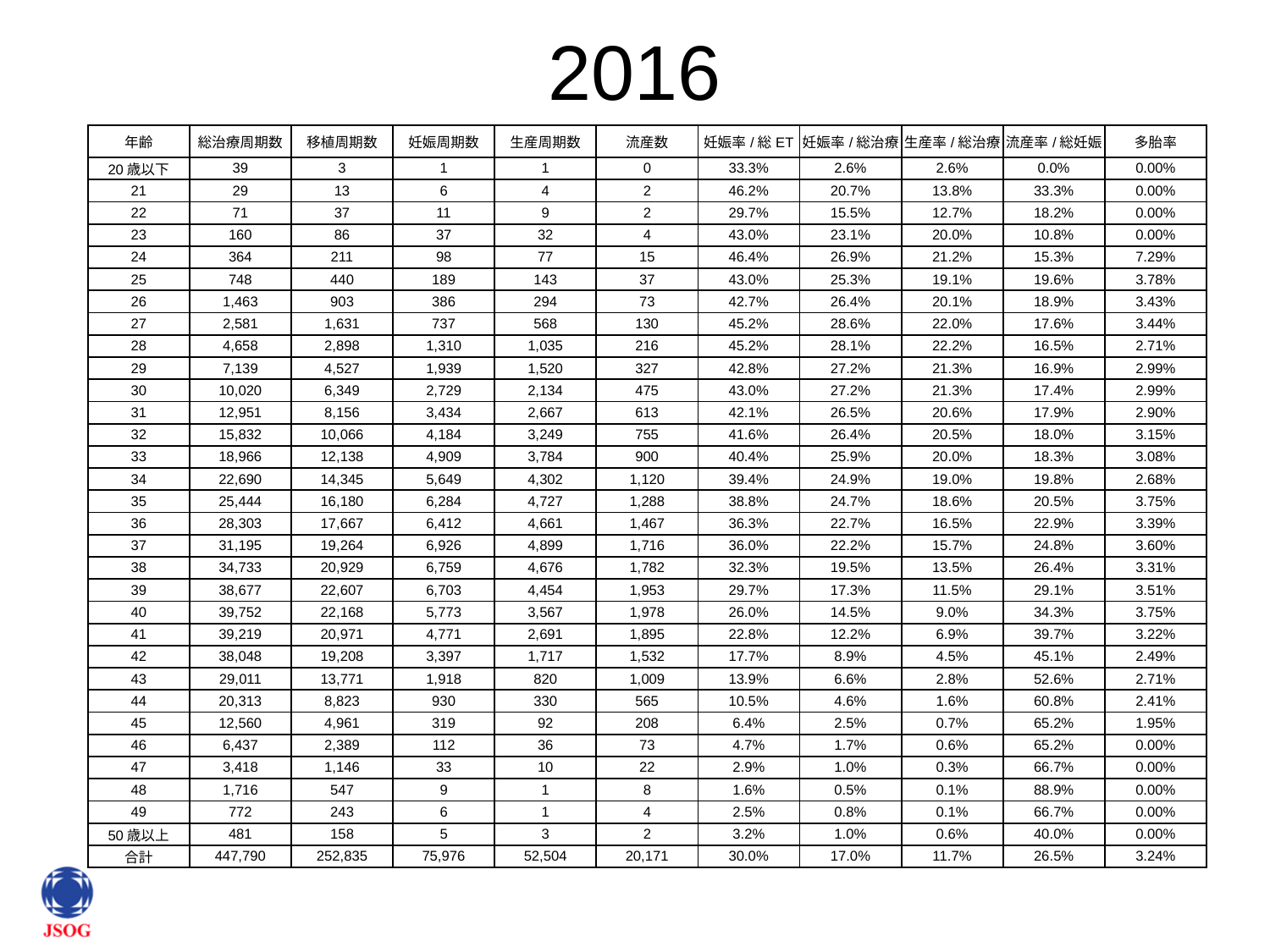

# 2016
| 年齢 | 総治療周期数 | 移植周期数 | 妊娠周期数 | 生産周期数 | 流産数 | 妊娠率/総ET | 妊娠率/総治療 | 生産率/総治療 | 流産率/総妊娠 | 多胎率 |
| --- | --- | --- | --- | --- | --- | --- | --- | --- | --- | --- |
| 20歳以下 | 39 | 3 | 1 | 1 | 0 | 33.3% | 2.6% | 2.6% | 0.0% | 0.00% |
| 21 | 29 | 13 | 6 | 4 | 2 | 46.2% | 20.7% | 13.8% | 33.3% | 0.00% |
| 22 | 71 | 37 | 11 | 9 | 2 | 29.7% | 15.5% | 12.7% | 18.2% | 0.00% |
| 23 | 160 | 86 | 37 | 32 | 4 | 43.0% | 23.1% | 20.0% | 10.8% | 0.00% |
| 24 | 364 | 211 | 98 | 77 | 15 | 46.4% | 26.9% | 21.2% | 15.3% | 7.29% |
| 25 | 748 | 440 | 189 | 143 | 37 | 43.0% | 25.3% | 19.1% | 19.6% | 3.78% |
| 26 | 1,463 | 903 | 386 | 294 | 73 | 42.7% | 26.4% | 20.1% | 18.9% | 3.43% |
| 27 | 2,581 | 1,631 | 737 | 568 | 130 | 45.2% | 28.6% | 22.0% | 17.6% | 3.44% |
| 28 | 4,658 | 2,898 | 1,310 | 1,035 | 216 | 45.2% | 28.1% | 22.2% | 16.5% | 2.71% |
| 29 | 7,139 | 4,527 | 1,939 | 1,520 | 327 | 42.8% | 27.2% | 21.3% | 16.9% | 2.99% |
| 30 | 10,020 | 6,349 | 2,729 | 2,134 | 475 | 43.0% | 27.2% | 21.3% | 17.4% | 2.99% |
| 31 | 12,951 | 8,156 | 3,434 | 2,667 | 613 | 42.1% | 26.5% | 20.6% | 17.9% | 2.90% |
| 32 | 15,832 | 10,066 | 4,184 | 3,249 | 755 | 41.6% | 26.4% | 20.5% | 18.0% | 3.15% |
| 33 | 18,966 | 12,138 | 4,909 | 3,784 | 900 | 40.4% | 25.9% | 20.0% | 18.3% | 3.08% |
| 34 | 22,690 | 14,345 | 5,649 | 4,302 | 1,120 | 39.4% | 24.9% | 19.0% | 19.8% | 2.68% |
| 35 | 25,444 | 16,180 | 6,284 | 4,727 | 1,288 | 38.8% | 24.7% | 18.6% | 20.5% | 3.75% |
| 36 | 28,303 | 17,667 | 6,412 | 4,661 | 1,467 | 36.3% | 22.7% | 16.5% | 22.9% | 3.39% |
| 37 | 31,195 | 19,264 | 6,926 | 4,899 | 1,716 | 36.0% | 22.2% | 15.7% | 24.8% | 3.60% |
| 38 | 34,733 | 20,929 | 6,759 | 4,676 | 1,782 | 32.3% | 19.5% | 13.5% | 26.4% | 3.31% |
| 39 | 38,677 | 22,607 | 6,703 | 4,454 | 1,953 | 29.7% | 17.3% | 11.5% | 29.1% | 3.51% |
| 40 | 39,752 | 22,168 | 5,773 | 3,567 | 1,978 | 26.0% | 14.5% | 9.0% | 34.3% | 3.75% |
| 41 | 39,219 | 20,971 | 4,771 | 2,691 | 1,895 | 22.8% | 12.2% | 6.9% | 39.7% | 3.22% |
| 42 | 38,048 | 19,208 | 3,397 | 1,717 | 1,532 | 17.7% | 8.9% | 4.5% | 45.1% | 2.49% |
| 43 | 29,011 | 13,771 | 1,918 | 820 | 1,009 | 13.9% | 6.6% | 2.8% | 52.6% | 2.71% |
| 44 | 20,313 | 8,823 | 930 | 330 | 565 | 10.5% | 4.6% | 1.6% | 60.8% | 2.41% |
| 45 | 12,560 | 4,961 | 319 | 92 | 208 | 6.4% | 2.5% | 0.7% | 65.2% | 1.95% |
| 46 | 6,437 | 2,389 | 112 | 36 | 73 | 4.7% | 1.7% | 0.6% | 65.2% | 0.00% |
| 47 | 3,418 | 1,146 | 33 | 10 | 22 | 2.9% | 1.0% | 0.3% | 66.7% | 0.00% |
| 48 | 1,716 | 547 | 9 | 1 | 8 | 1.6% | 0.5% | 0.1% | 88.9% | 0.00% |
| 49 | 772 | 243 | 6 | 1 | 4 | 2.5% | 0.8% | 0.1% | 66.7% | 0.00% |
| 50歳以上 | 481 | 158 | 5 | 3 | 2 | 3.2% | 1.0% | 0.6% | 40.0% | 0.00% |
| 合計 | 447,790 | 252,835 | 75,976 | 52,504 | 20,171 | 30.0% | 17.0% | 11.7% | 26.5% | 3.24% |